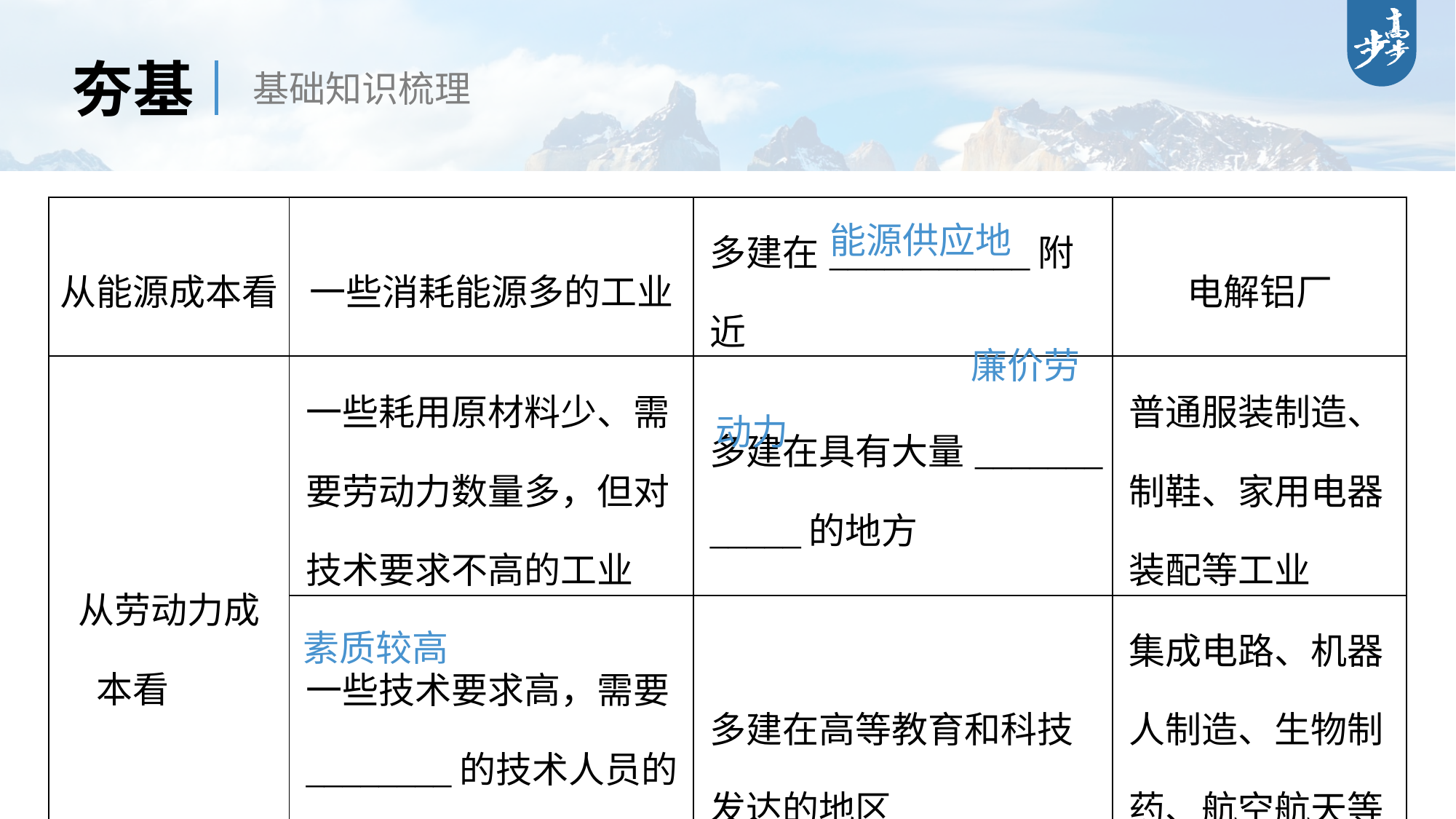

夯基
基础知识梳理
| 从能源成本看 | 一些消耗能源多的工业 | 多建在\_\_\_\_\_\_\_\_\_\_\_附近 | 电解铝厂 |
| --- | --- | --- | --- |
| 从劳动力成 本看 | 一些耗用原材料少、需要劳动力数量多，但对技术要求不高的工业 | 多建在具有大量\_\_\_\_\_\_\_ \_\_\_\_\_的地方 | 普通服装制造、制鞋、家用电器装配等工业 |
|  | 一些技术要求高，需要\_\_\_\_\_\_\_\_的技术人员的工业 | 多建在高等教育和科技发达的地区 | 集成电路、机器人制造、生物制药、航空航天等工业 |
能源供应地
廉价劳
动力
素质较高